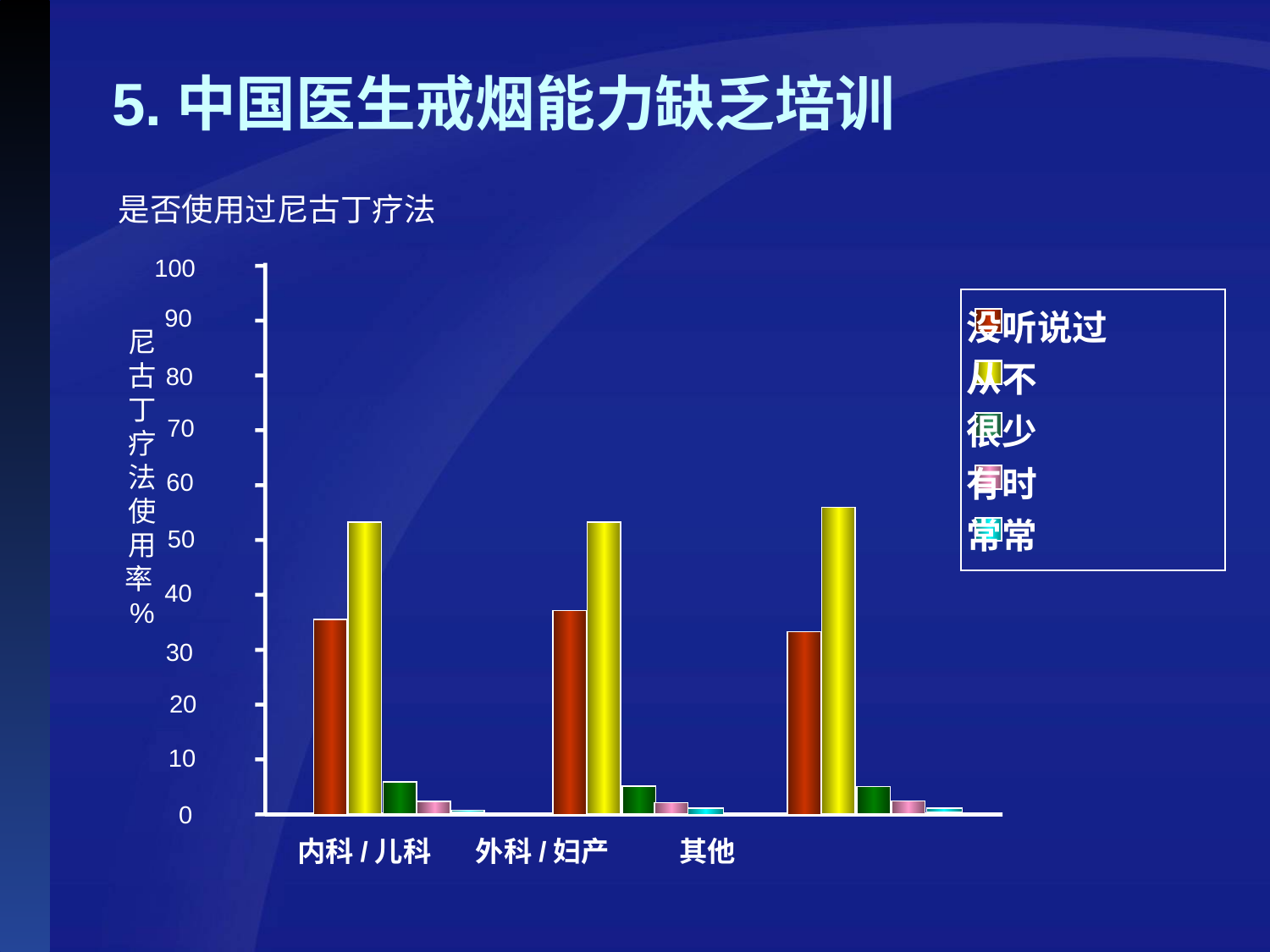

5.中国医生戒烟能力缺乏培训
是否使用过尼古丁疗法
100
90
80
70
60
50
40
30
20
10
0

没听说过

从不

很少

有时

常常

尼古丁疗法使用率%
内科/儿科       外科/妇产           其他